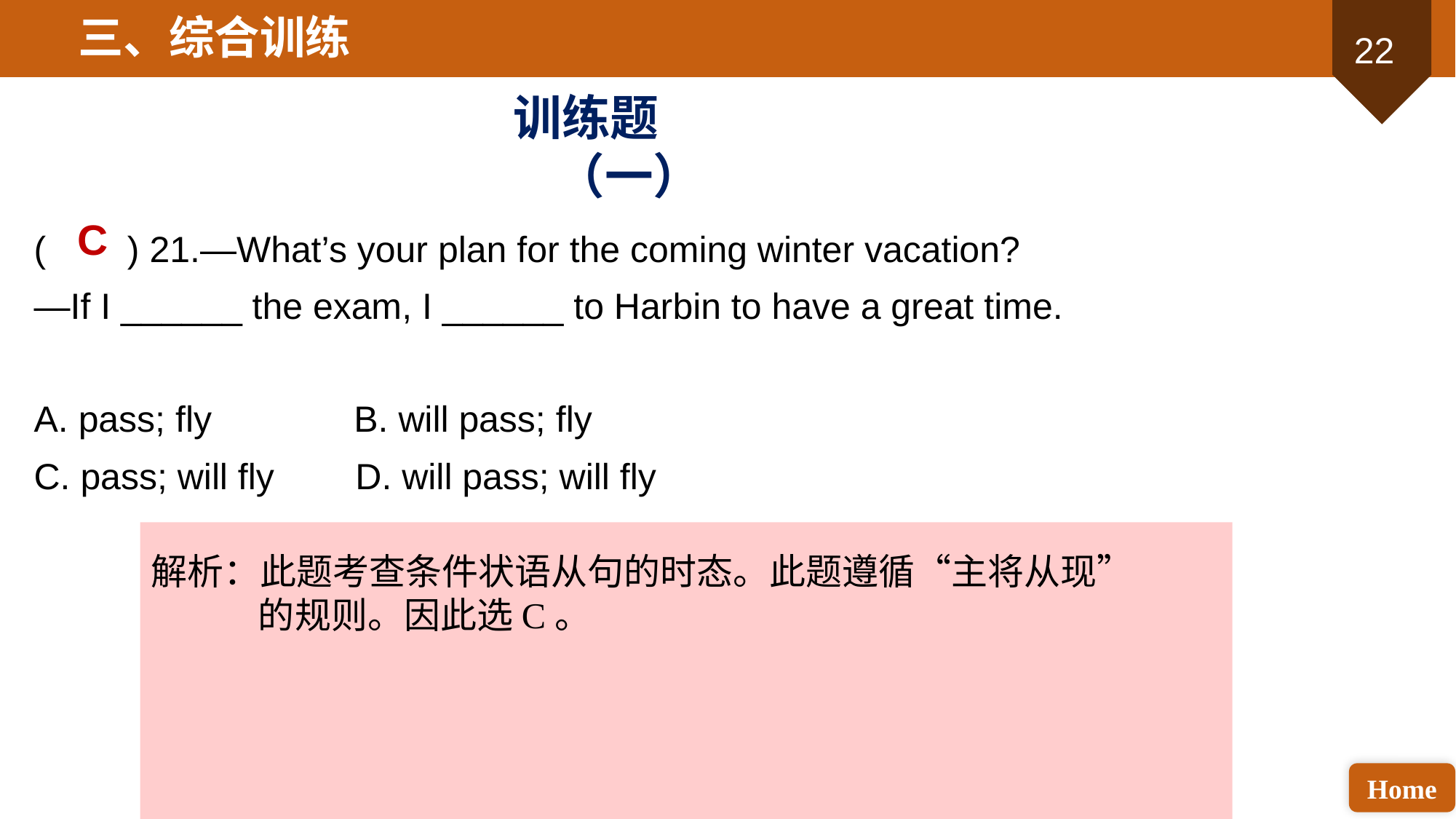

三、综合训练
训练题（一）
C
(        ) 21.—What’s your plan for the coming winter vacation?
—If I ______ the exam, I ______ to Harbin to have a great time.

A. pass; fly              B. will pass; fly
C. pass; will fly        D. will pass; will fly

解析：此题考查条件状语从句的时态。此题遵循“主将从现”的规则。因此选C。